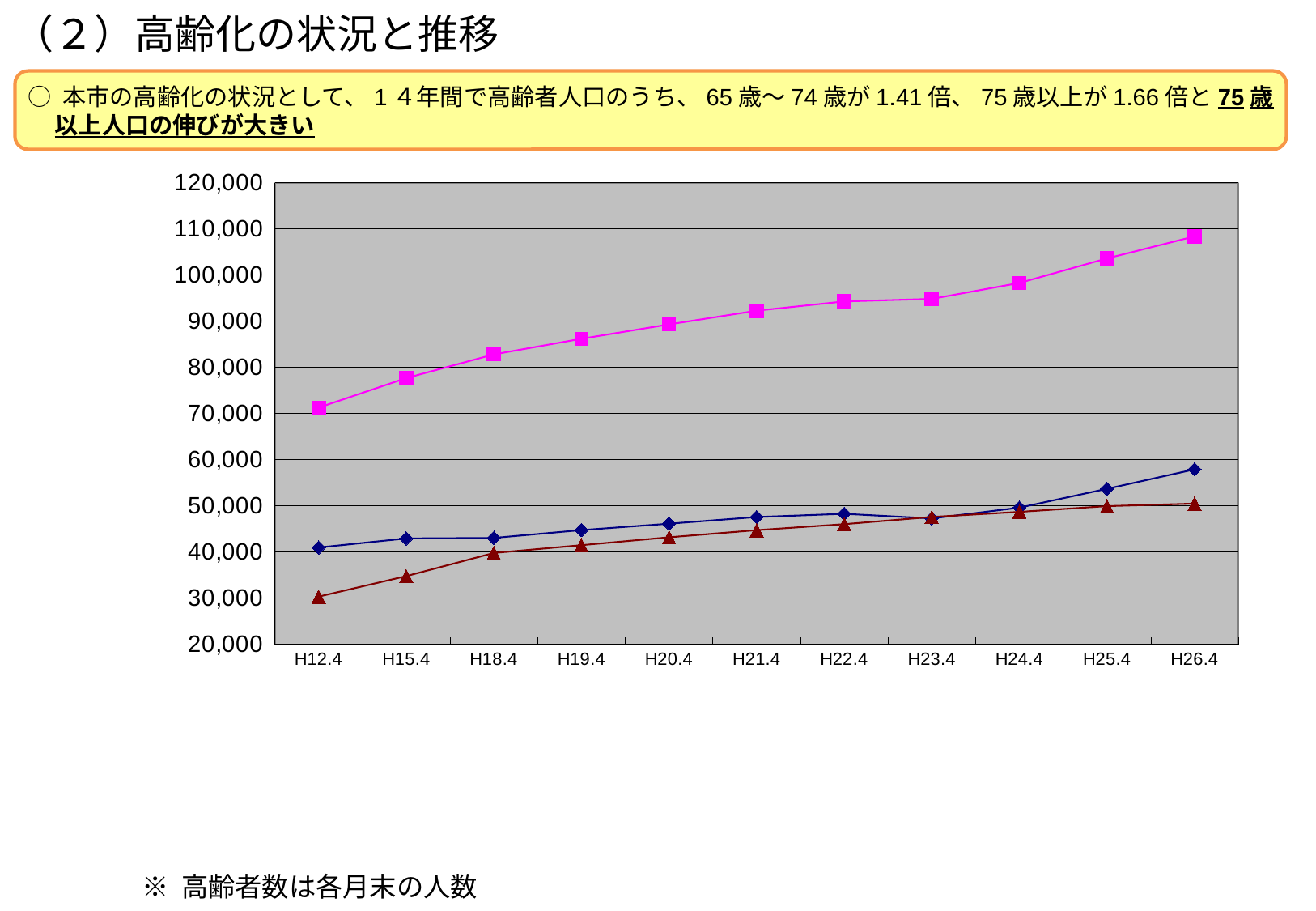

（２）高齢化の状況と推移
○ 本市の高齢化の状況として、1４年間で高齢者人口のうち、65歳～74歳が1.41倍、75歳以上が1.66倍と75歳以上人口の伸びが大きい

### Chart

| Category | 高齢者数
（①＋②） | ①65～74歳 | ②75歳以上 | 住民基本台帳 | 高齢化率 |
|---|---|---|---|---|---|
| H12.4 | 71272.0 | 40955.0 | 30317.0 | 440191.0 | 16.2 |
| H15.4 | 77679.0 | 42923.0 | 34756.0 | 441942.0 | 17.6 |
| H18.4 | 82810.0 | 43035.0 | 39775.0 | 441617.0 | 18.8 |
| H19.4 | 86191.0 | 44726.0 | 41465.0 | 442409.0 | 19.5 |
| H20.4 | 89299.0 | 46121.0 | 43178.0 | 442856.0 | 20.2 |
| H21.4 | 92275.0 | 47553.0 | 44722.0 | 443604.0 | 20.8 |
| H22.4 | 94278.0 | 48264.0 | 46014.0 | 445251.0 | 21.2 |
| H23.4 | 94833.0 | 47253.0 | 47580.0 | 446025.0 | 21.3 |
| H24.4 | 98283.0 | 49600.0 | 48683.0 | 446488.0 | 22.0 |
| H25.4 | 103607.0 | 53679.0 | 49928.0 | 450360.0 | 23.0 |
| H26.4 | 108378.0 | 57902.0 | 50476.0 | 452425.0 | 24.0 |
※ 高齢者数は各月末の人数